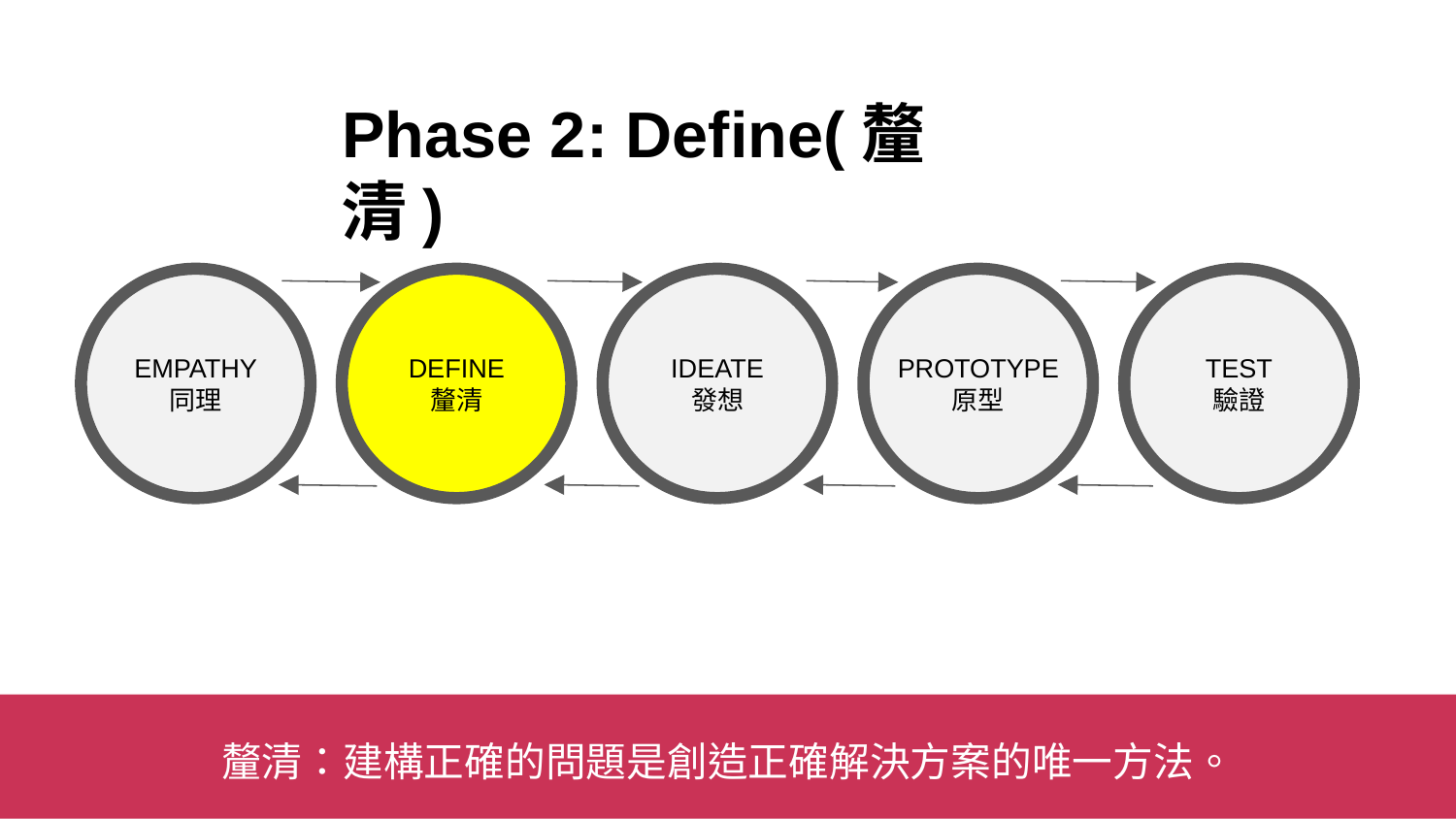

Phase 2: Define(釐清)
EMPATHY
同理
DEFINE
釐清
IDEATE
發想

TEST
驗證
PROTOTYPE
原型
釐清：建構正確的問題是創造正確解決方案的唯一方法。